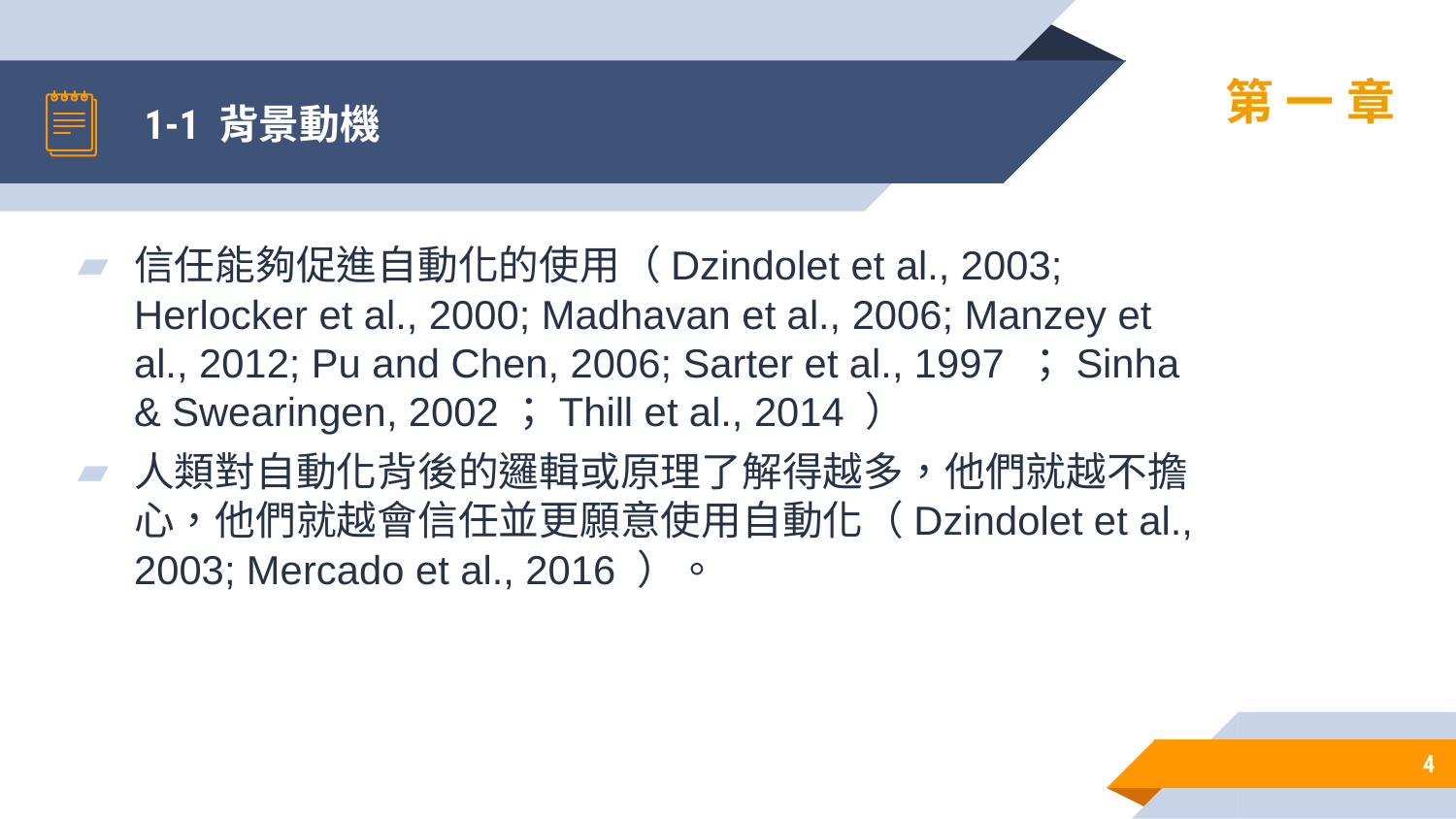

# 1-1 背景動機
第一章

信任能夠促進自動化的使用（Dzindolet et al., 2003; Herlocker et al., 2000; Madhavan et al., 2006; Manzey et al., 2012; Pu and Chen, 2006; Sarter et al., 1997 ；Sinha & Swearingen, 2002；Thill et al., 2014 ）
人類對自動化背後的邏輯或原理了解得越多，他們就越不擔心，他們就越會信任並更願意使用自動化（Dzindolet et al., 2003; Mercado et al., 2016 ）。
4